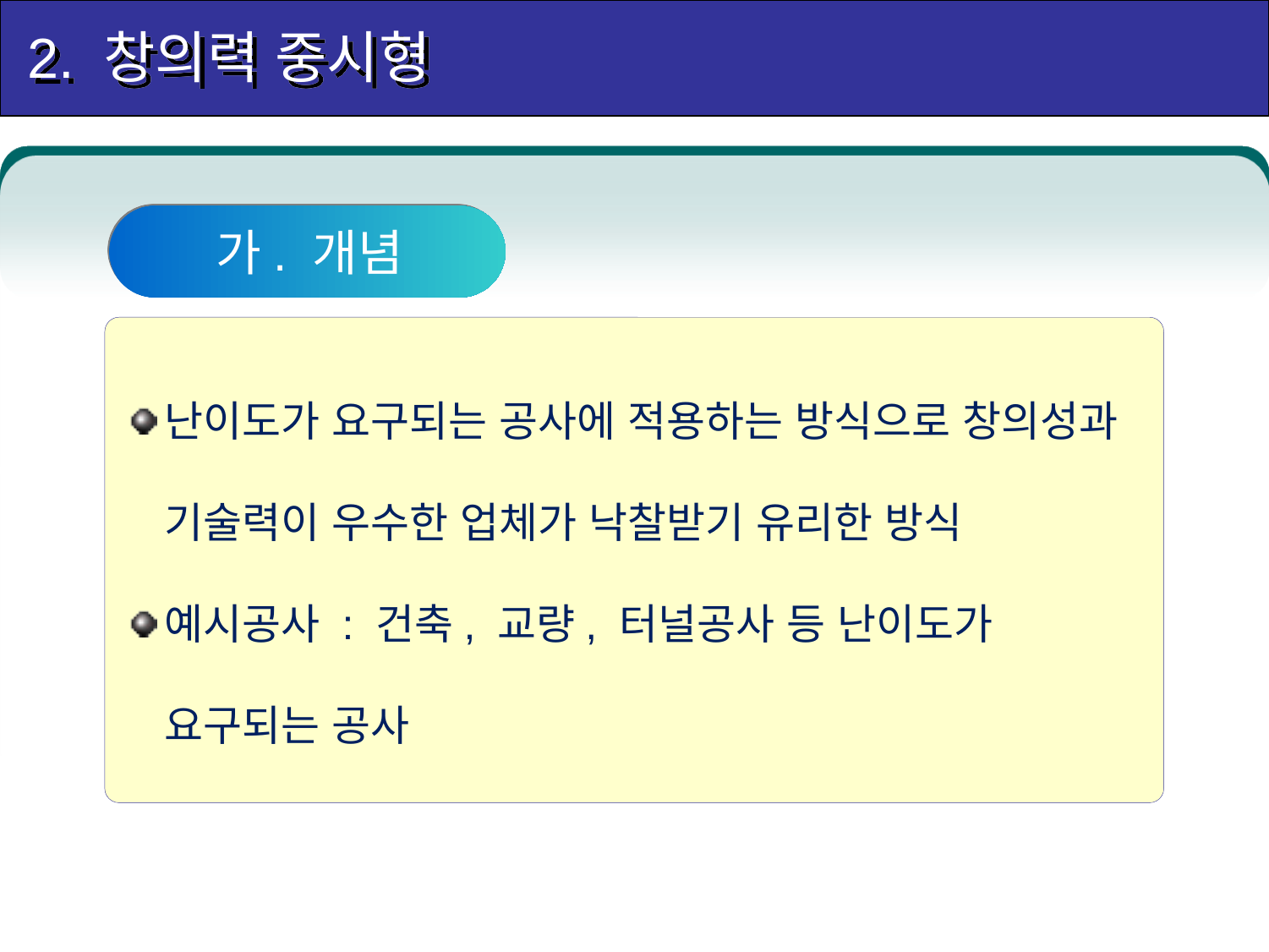

2. 창의력 중시형
가. 개념

난이도가 요구되는 공사에 적용하는 방식으로 창의성과 기술력이 우수한 업체가 낙찰받기 유리한 방식
예시공사 : 건축, 교량, 터널공사 등 난이도가 요구되는 공사